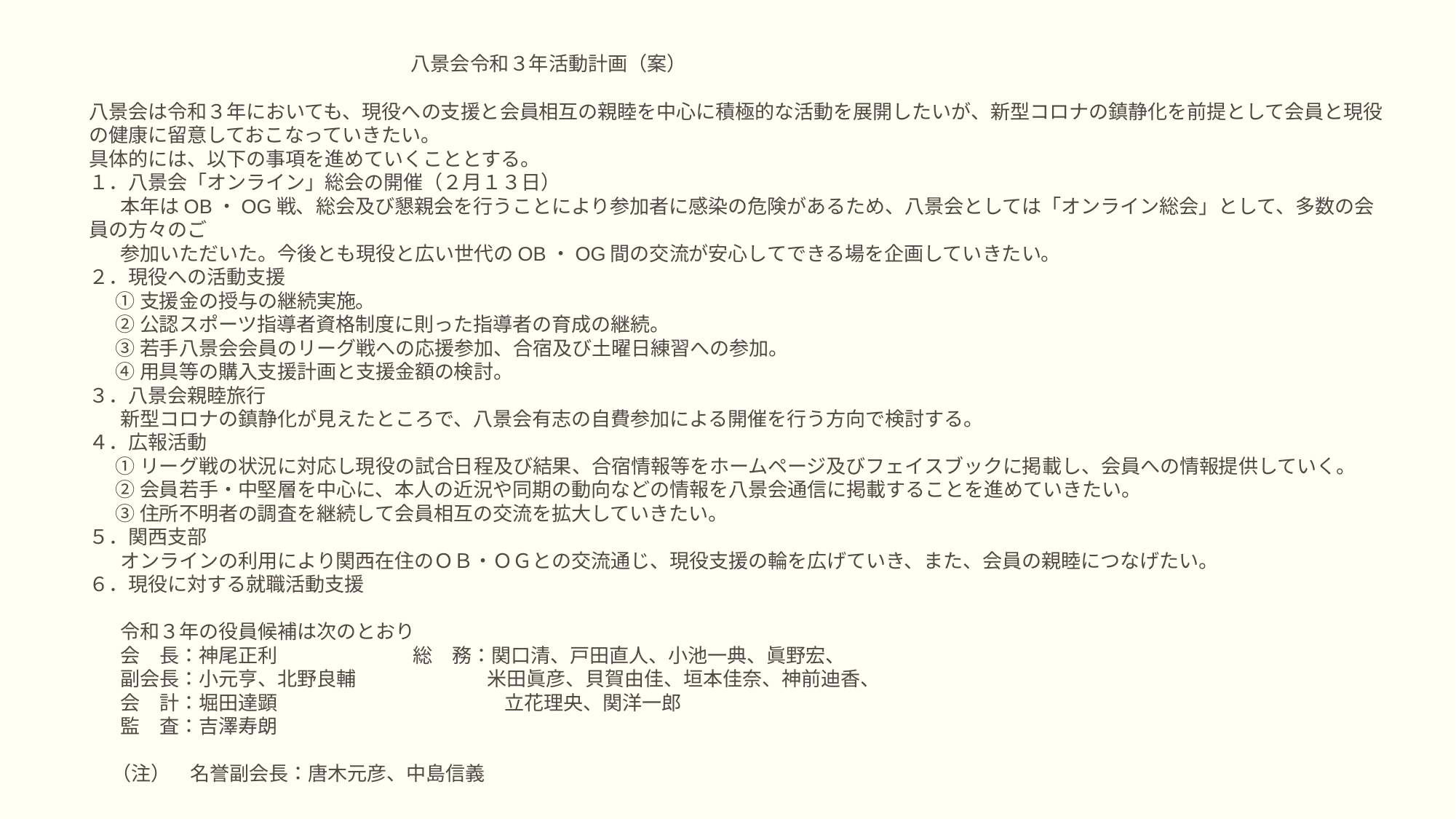

八景会令和３年活動計画（案）

八景会は令和３年においても、現役への支援と会員相互の親睦を中心に積極的な活動を展開したいが、新型コロナの鎮静化を前提として会員と現役の健康に留意しておこなっていきたい。
具体的には、以下の事項を進めていくこととする。
１．八景会「オンライン」総会の開催（２月１３日）
      本年はOB・OG戦、総会及び懇親会を行うことにより参加者に感染の危険があるため、八景会としては「オンライン総会」として、多数の会員の方々のご
      参加いただいた。今後とも現役と広い世代のOB・OG間の交流が安心してできる場を企画していきたい。
２．現役への活動支援
      ①支援金の授与の継続実施。
      ②公認スポーツ指導者資格制度に則った指導者の育成の継続。
      ③若手八景会会員のリーグ戦への応援参加、合宿及び土曜日練習への参加。
      ④用具等の購入支援計画と支援金額の検討。
３．八景会親睦旅行
      新型コロナの鎮静化が見えたところで、八景会有志の自費参加による開催を行う方向で検討する。
４．広報活動
      ①リーグ戦の状況に対応し現役の試合日程及び結果、合宿情報等をホームページ及びフェイスブックに掲載し、会員への情報提供していく。
      ②会員若手・中堅層を中心に、本人の近況や同期の動向などの情報を八景会通信に掲載することを進めていきたい。
      ③住所不明者の調査を継続して会員相互の交流を拡大していきたい。
５．関西支部
      オンラインの利用により関西在住のＯＢ・ＯＧとの交流通じ、現役支援の輪を広げていき、また、会員の親睦につなげたい。
６．現役に対する就職活動支援

      令和３年の役員候補は次のとおり
      会　長：神尾正利　　　　　　    総　務：関口清、戸田直人、小池一典、眞野宏、
      副会長：小元亨、北野良輔　　　　　  　 米田眞彦、貝賀由佳、垣本佳奈、神前迪香、
      会　計：堀田達顕　　　　　　　　　　       立花理央、関洋一郎
      監　査：吉澤寿朗

    （注）　名誉副会長：唐木元彦、中島信義